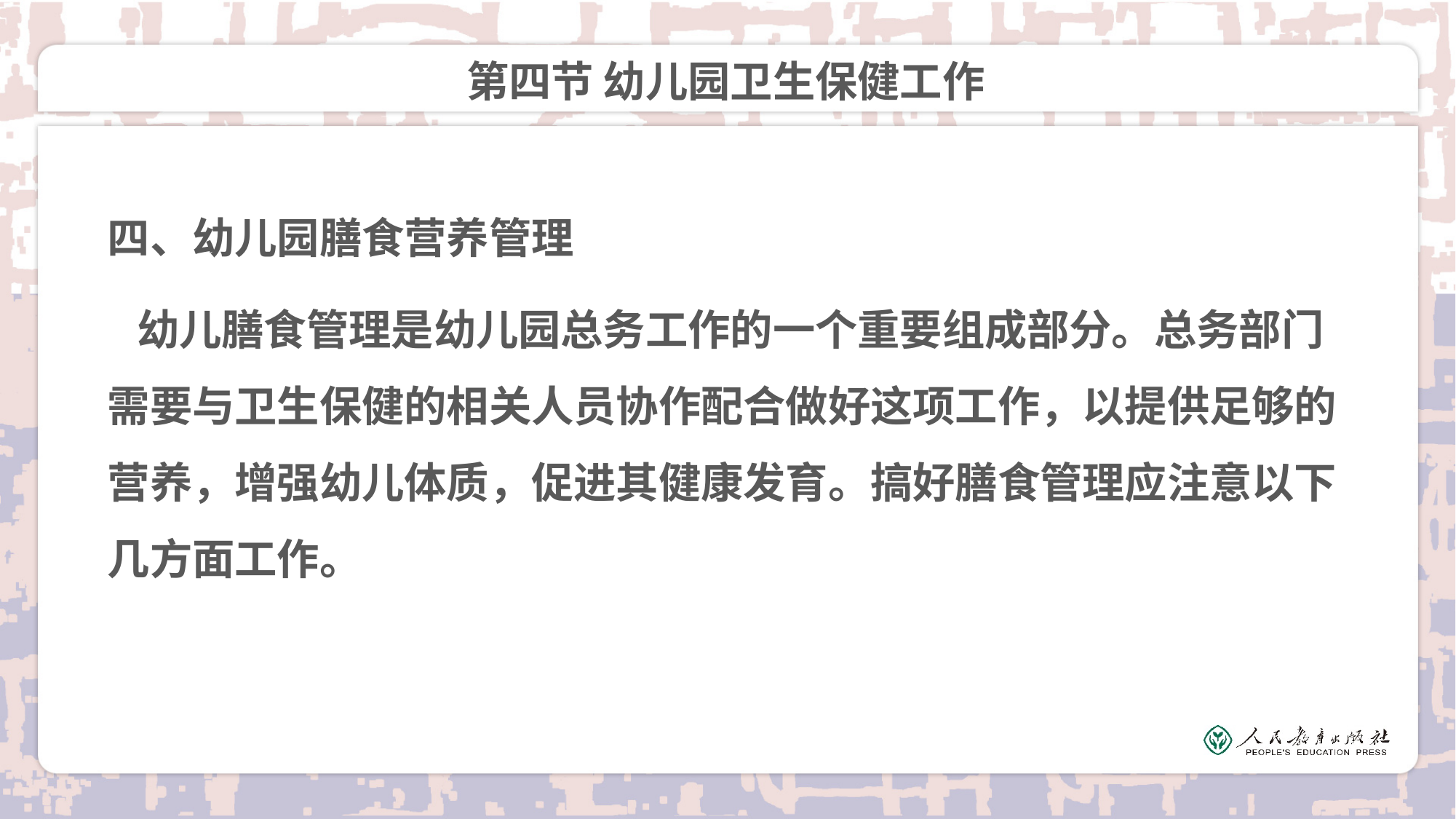

# 第四节 幼儿园卫生保健工作
四、幼儿园膳食营养管理
  幼儿膳食管理是幼儿园总务工作的一个重要组成部分。总务部门需要与卫生保健的相关人员协作配合做好这项工作，以提供足够的营养，增强幼儿体质，促进其健康发育。搞好膳食管理应注意以下几方面工作。